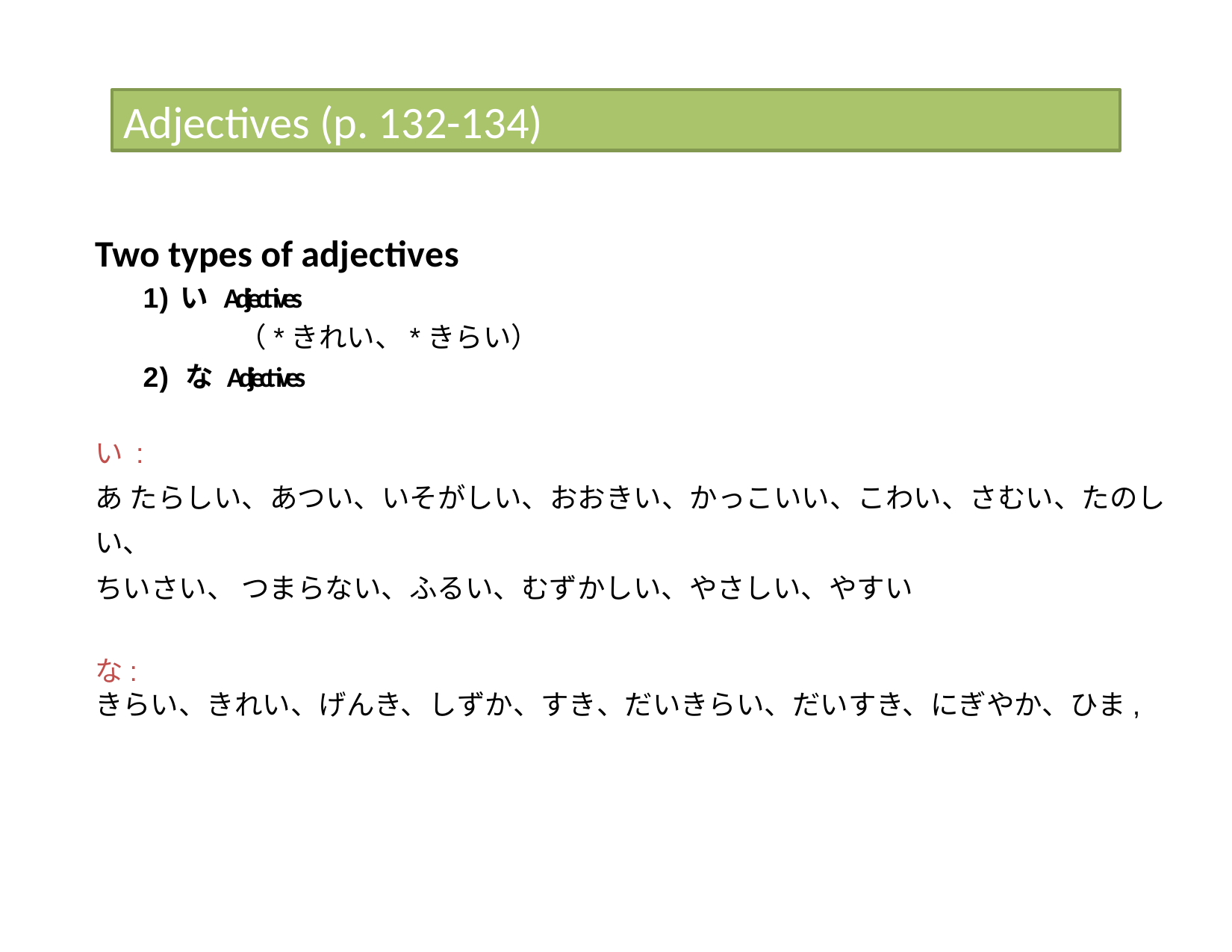

# Adjectives (p. 132-134)
Two types of adjectives
い   Adjectives
（*きれい、*きらい）
な Adjectives

い :
あたらしい、あつい、いそがしい、おおきい、かっこいい、こわい、さむい、たのしい、
ちいさい、 つまらない、ふるい、むずかしい、やさしい、やすい

な:
きらい、きれい、げんき、しずか、すき、だいきらい、だいすき、にぎやか、ひま,